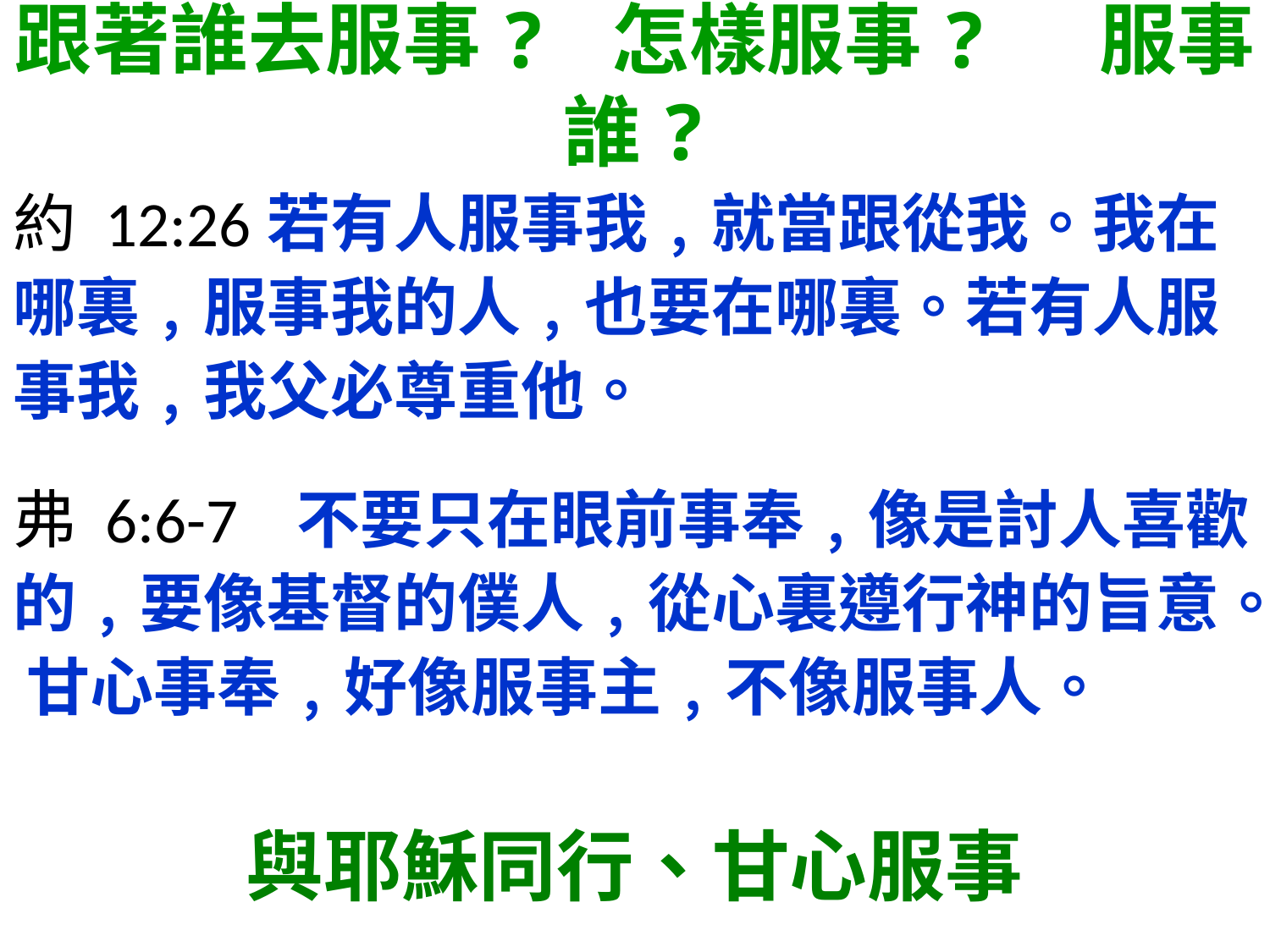

# 跟著誰去服事? 怎樣服事?  服事誰?
約 12:26	若有人服事我﹐就當跟從我。我在哪裏﹐服事我的人﹐也要在哪裏。若有人服事我﹐我父必尊重他。

弗 6:6-7   不要只在眼前事奉﹐像是討人喜歡的﹐要像基督的僕人﹐從心裏遵行神的旨意。 甘心事奉﹐好像服事主﹐不像服事人。

與耶穌同行、甘心服事